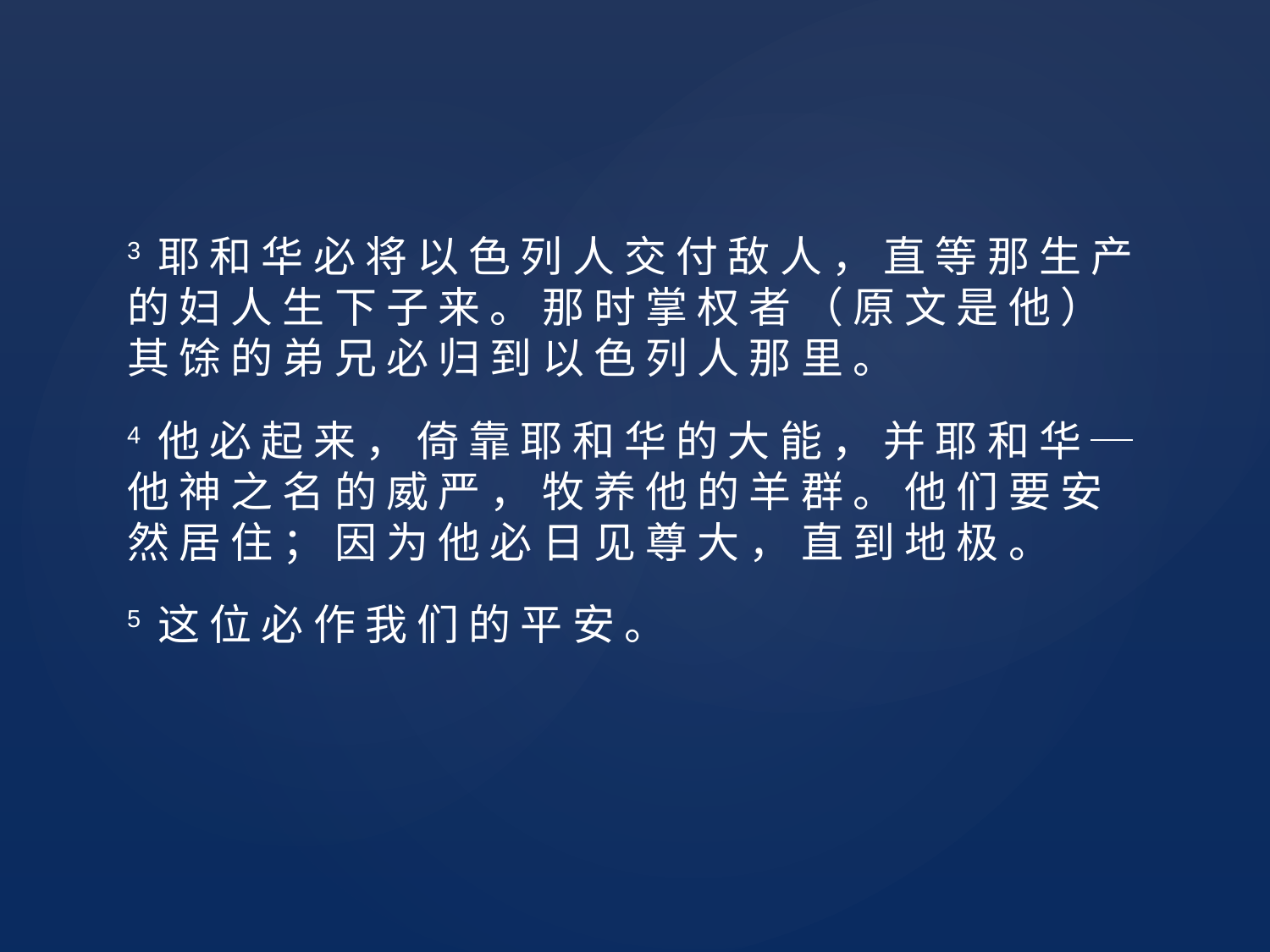

3 耶 和 华 必 将 以 色 列 人 交 付 敌 人 ， 直 等 那 生 产 的 妇 人 生 下 子 来 。 那 时 掌 权 者 （ 原 文 是 他 ） 其 馀 的 弟 兄 必 归 到 以 色 列 人 那 里 。
4 他 必 起 来 ， 倚 靠 耶 和 华 的 大 能 ， 并 耶 和 华 ─ 他 神 之 名 的 威 严 ， 牧 养 他 的 羊 群 。 他 们 要 安 然 居 住 ； 因 为 他 必 日 见 尊 大 ， 直 到 地 极 。
5 这 位 必 作 我 们 的 平 安 。